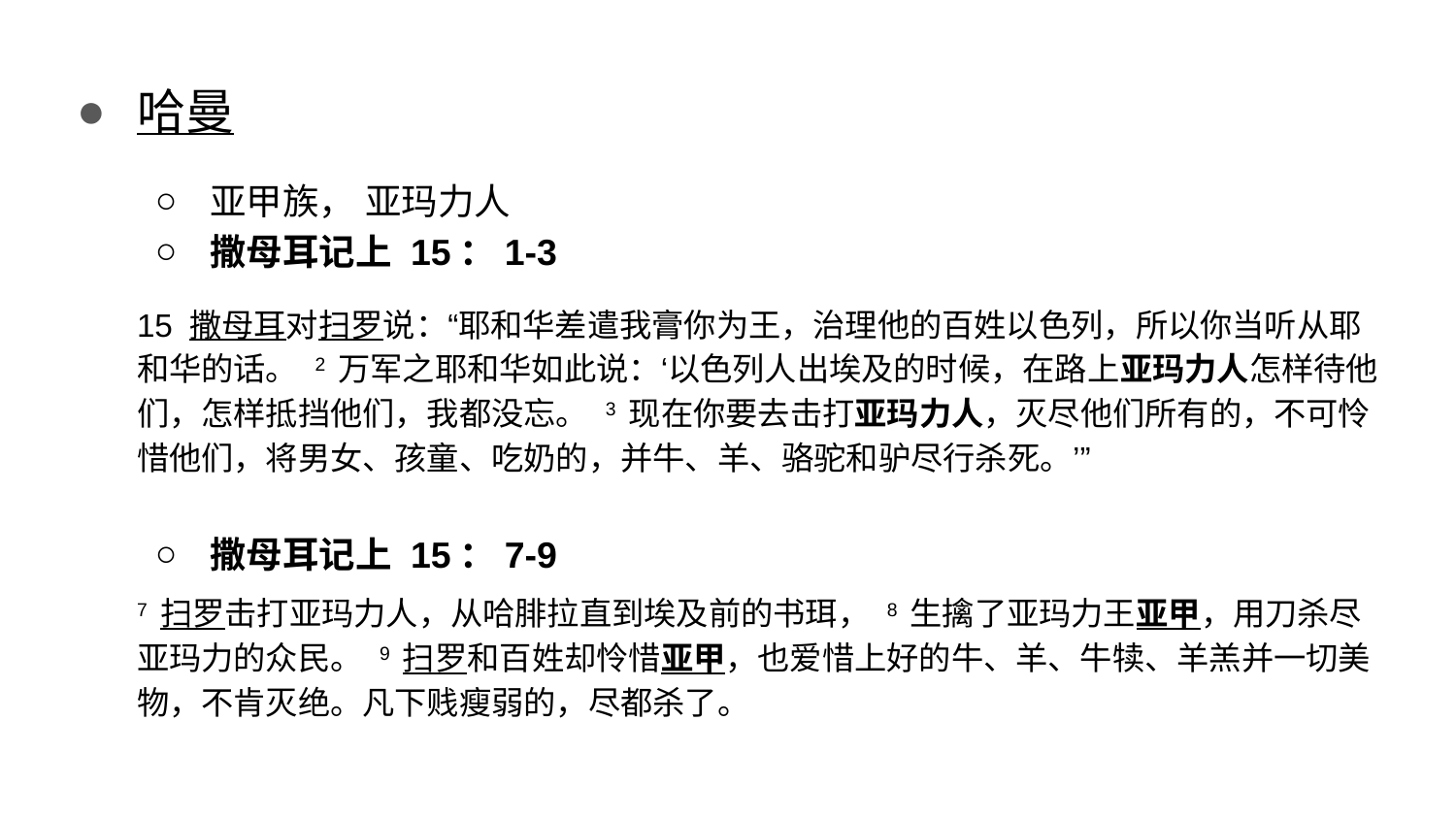

哈曼
亚甲族， 亚玛力人
撒母耳记上 15：1-3
15 撒母耳对扫罗说：“耶和华差遣我膏你为王，治理他的百姓以色列，所以你当听从耶和华的话。 2 万军之耶和华如此说：‘以色列人出埃及的时候，在路上亚玛力人怎样待他们，怎样抵挡他们，我都没忘。 3 现在你要去击打亚玛力人，灭尽他们所有的，不可怜惜他们，将男女、孩童、吃奶的，并牛、羊、骆驼和驴尽行杀死。’”
撒母耳记上 15：7-9
7 扫罗击打亚玛力人，从哈腓拉直到埃及前的书珥， 8 生擒了亚玛力王亚甲，用刀杀尽亚玛力的众民。 9 扫罗和百姓却怜惜亚甲，也爱惜上好的牛、羊、牛犊、羊羔并一切美物，不肯灭绝。凡下贱瘦弱的，尽都杀了。